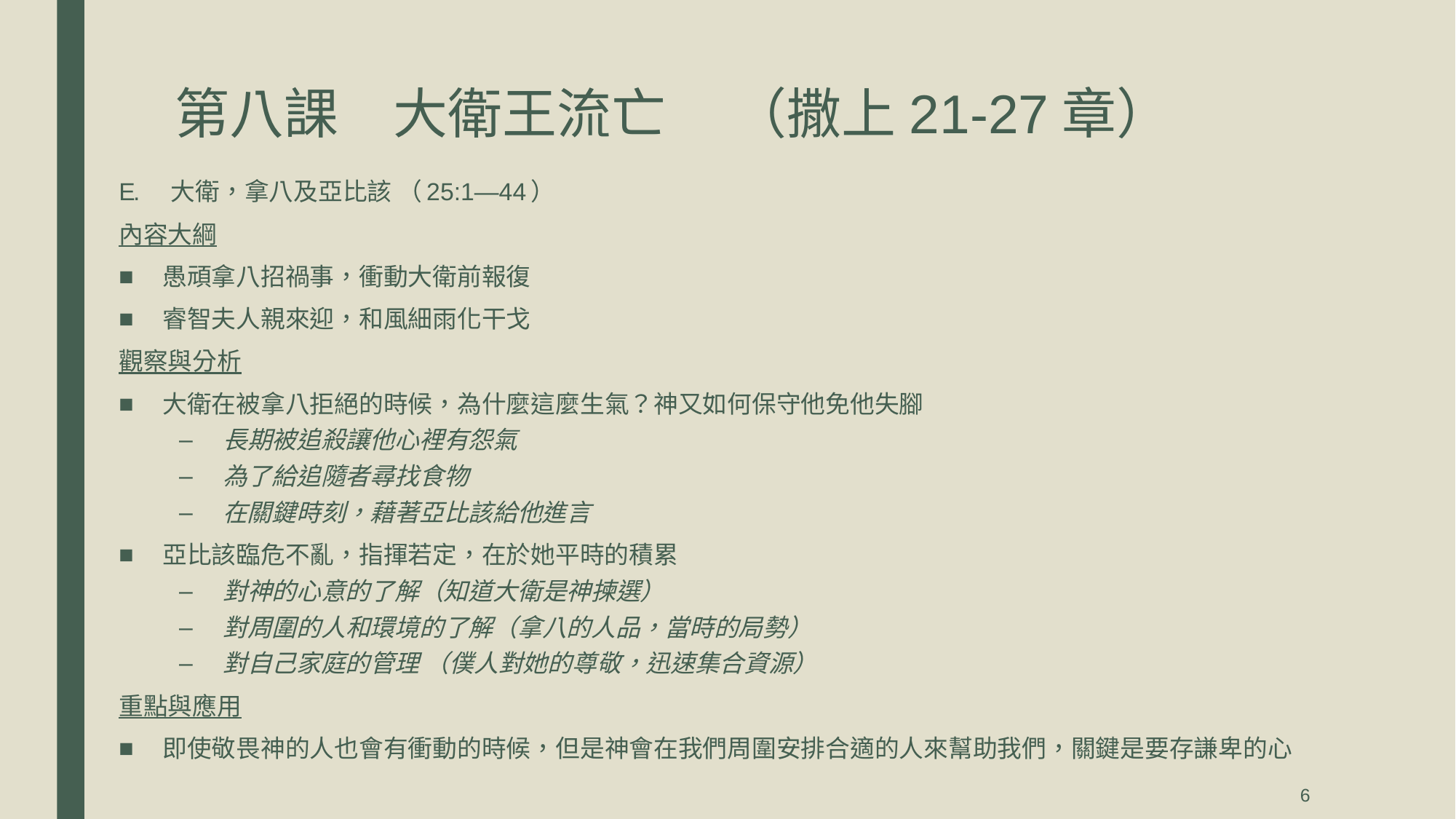

# 第八課	大衛王流亡	 （撒上21-27章）
大衛，拿八及亞比該 （25:1—44）
內容大綱
愚頑拿八招禍事，衝動大衛前報復
睿智夫人親來迎，和風細雨化干戈
觀察與分析
大衛在被拿八拒絕的時候，為什麼這麼生氣？神又如何保守他免他失腳
長期被追殺讓他心裡有怨氣
為了給追隨者尋找食物
在關鍵時刻，藉著亞比該給他進言
亞比該臨危不亂，指揮若定，在於她平時的積累
對神的心意的了解（知道大衛是神揀選）
對周圍的人和環境的了解（拿八的人品，當時的局勢）
對自己家庭的管理 （僕人對她的尊敬，迅速集合資源）
重點與應用
即使敬畏神的人也會有衝動的時候，但是神會在我們周圍安排合適的人來幫助我們，關鍵是要存謙卑的心

6